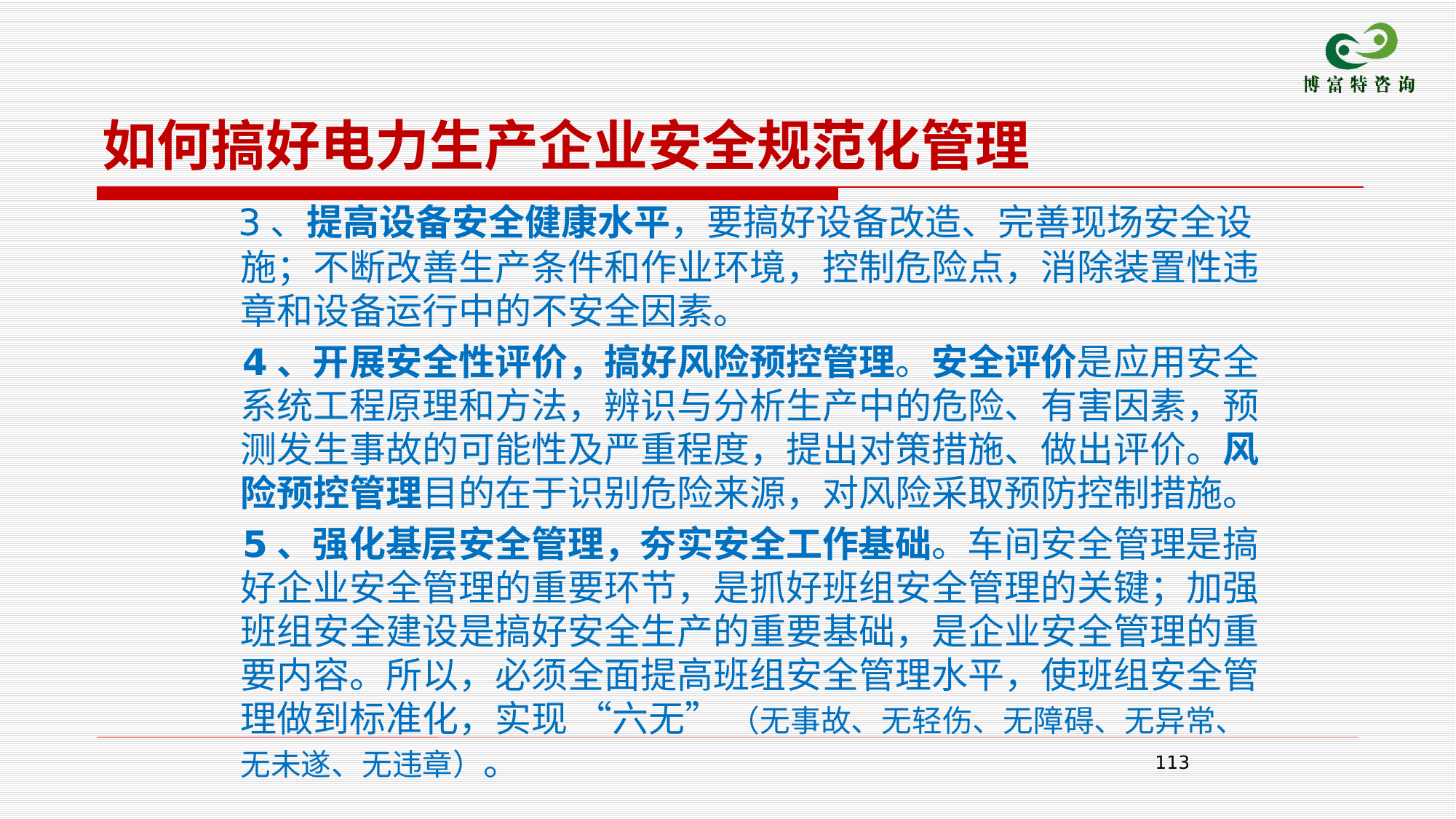

如何搞好电力生产企业安全规范化管理
    3、提高设备安全健康水平，要搞好设备改造、完善现场安全设施；不断改善生产条件和作业环境，控制危险点，消除装置性违章和设备运行中的不安全因素。
     4、开展安全性评价，搞好风险预控管理。安全评价是应用安全系统工程原理和方法，辨识与分析生产中的危险、有害因素，预测发生事故的可能性及严重程度，提出对策措施、做出评价。风险预控管理目的在于识别危险来源，对风险采取预防控制措施。
     5、强化基层安全管理，夯实安全工作基础。车间安全管理是搞好企业安全管理的重要环节，是抓好班组安全管理的关键；加强班组安全建设是搞好安全生产的重要基础，是企业安全管理的重要内容。所以，必须全面提高班组安全管理水平，使班组安全管理做到标准化，实现 “六无” （无事故、无轻伤、无障碍、无异常、无未遂、无违章）。

113